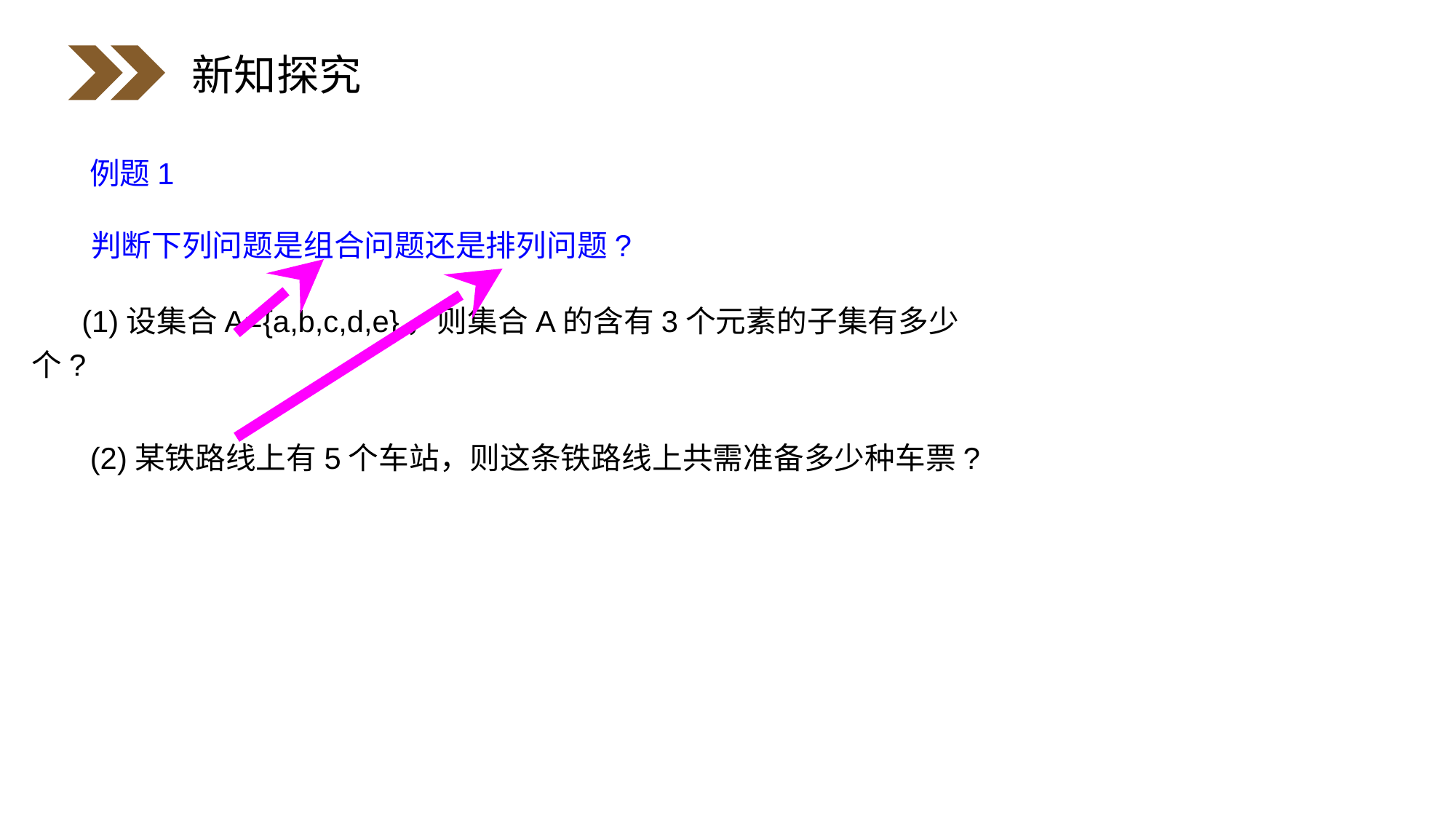

新知探究
例题1
判断下列问题是组合问题还是排列问题?

      (1)设集合A={a,b,c,d,e}，则集合A的含有3个元素的子集有多少个?

       (2)某铁路线上有5个车站，则这条铁路线上共需准备多少种车票?